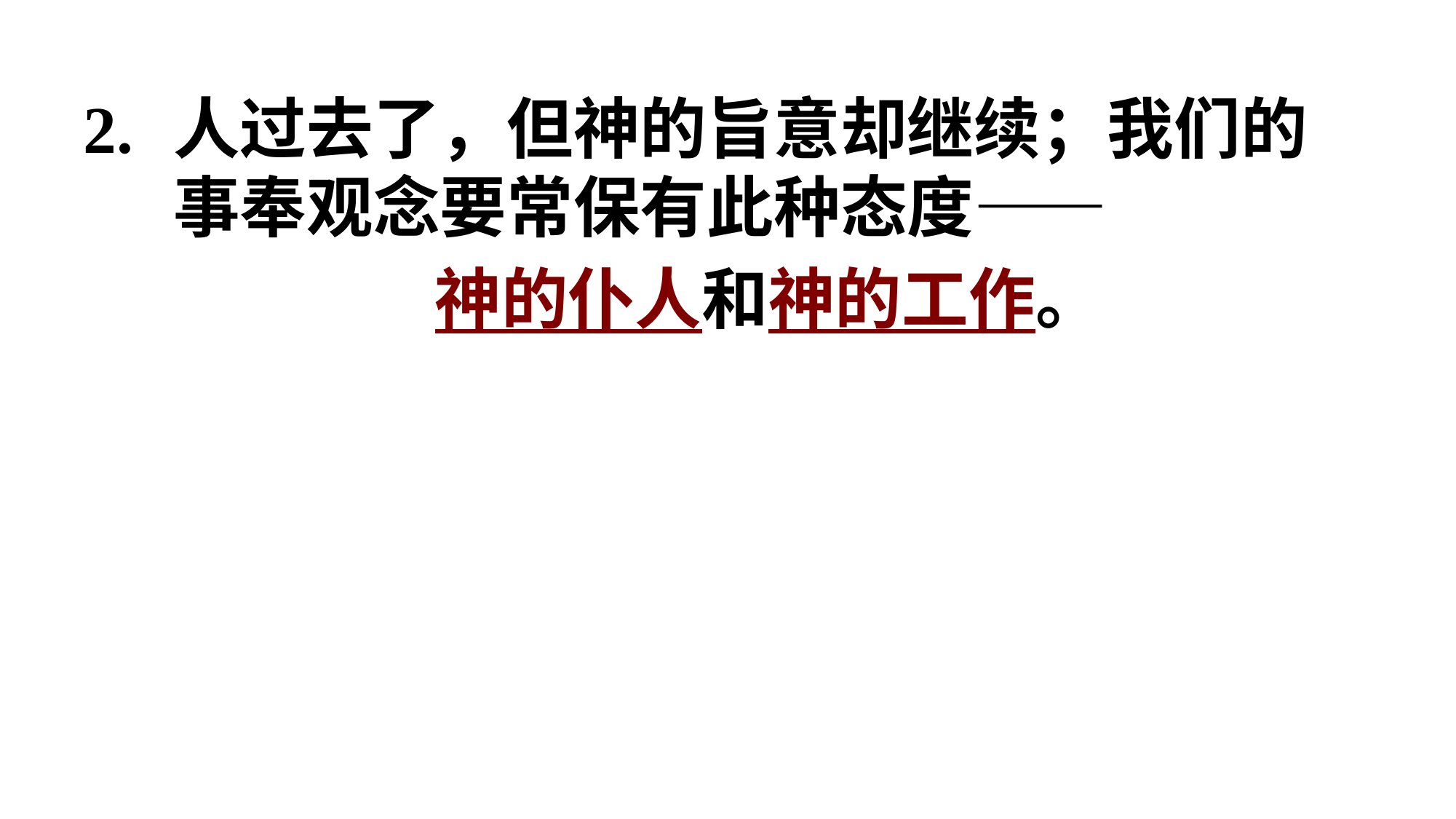

2. 	人过去了，但神的旨意却继续；我们的事奉观念要常保有此种态度——
神的仆人和神的工作。